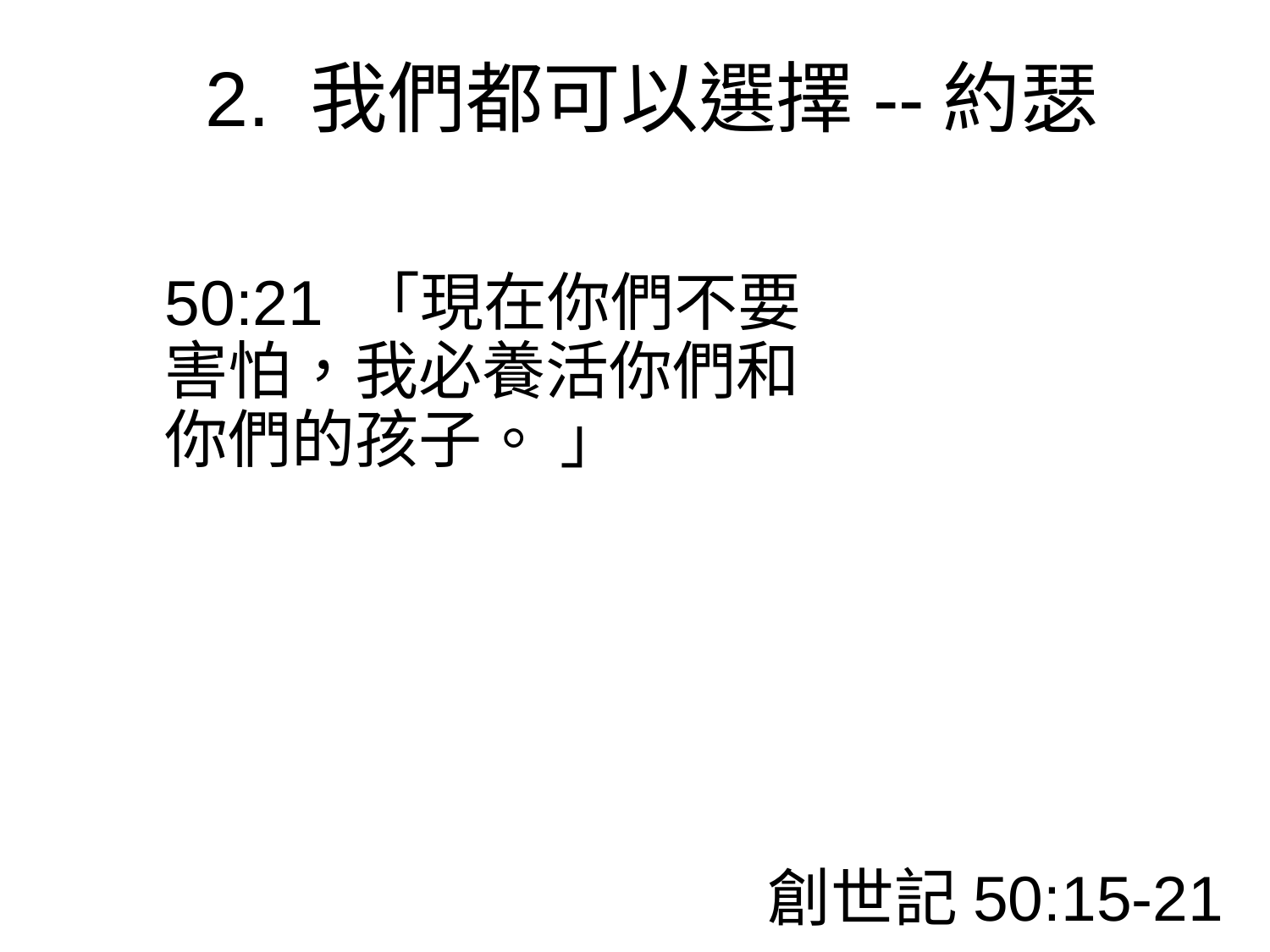

# 2. 我們都可以選擇--約瑟
50:21 「現在你們不要害怕，我必養活你們和你們的孩子。 」
創世記50:15-21